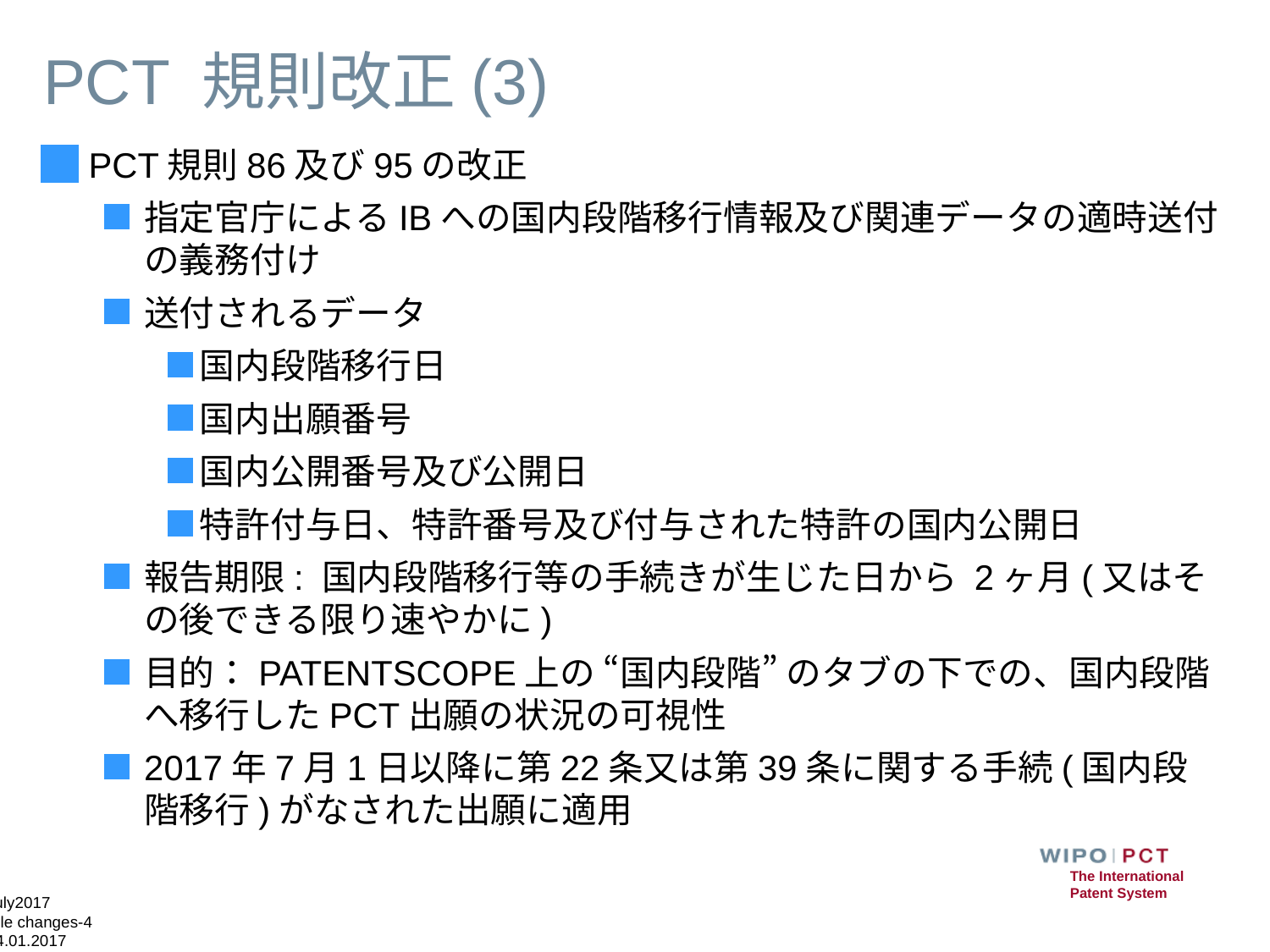

# PCT 規則改正(3)
PCT規則86及び95の改正
指定官庁によるIBへの国内段階移行情報及び関連データの適時送付の義務付け
送付されるデータ
国内段階移行日
国内出願番号
国内公開番号及び公開日
特許付与日、特許番号及び付与された特許の国内公開日
報告期限: 国内段階移行等の手続きが生じた日から 2ヶ月(又はその後できる限り速やかに)
目的：PATENTSCOPE上の “国内段階” のタブの下での、国内段階へ移行したPCT出願の状況の可視性
2017年7月1日以降に第22条又は第39条に関する手続(国内段階移行)がなされた出願に適用